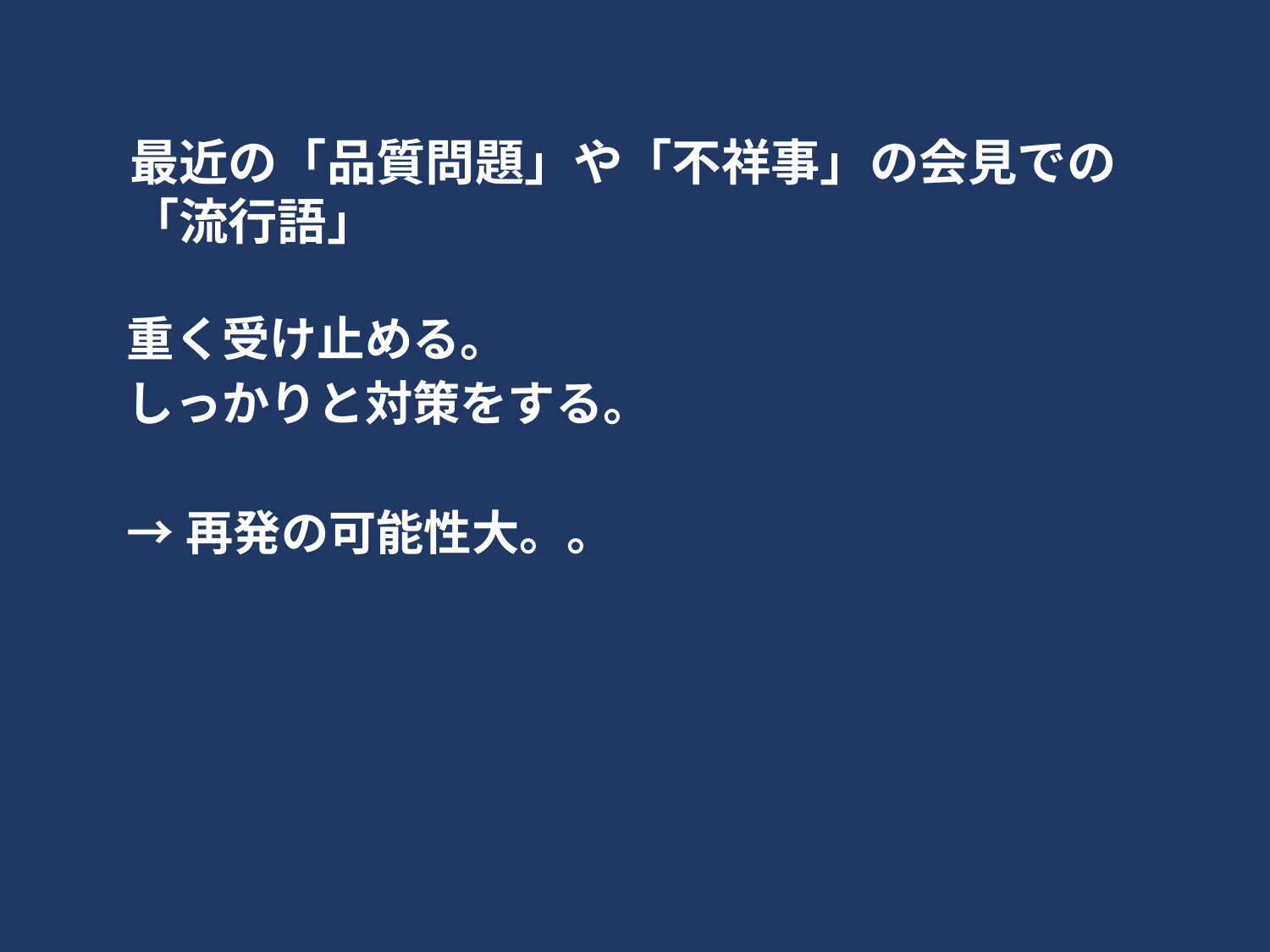

最近の「品質問題」や「不祥事」の会見での「流行語」
重く受け止める。
しっかりと対策をする。

→再発の可能性大。。